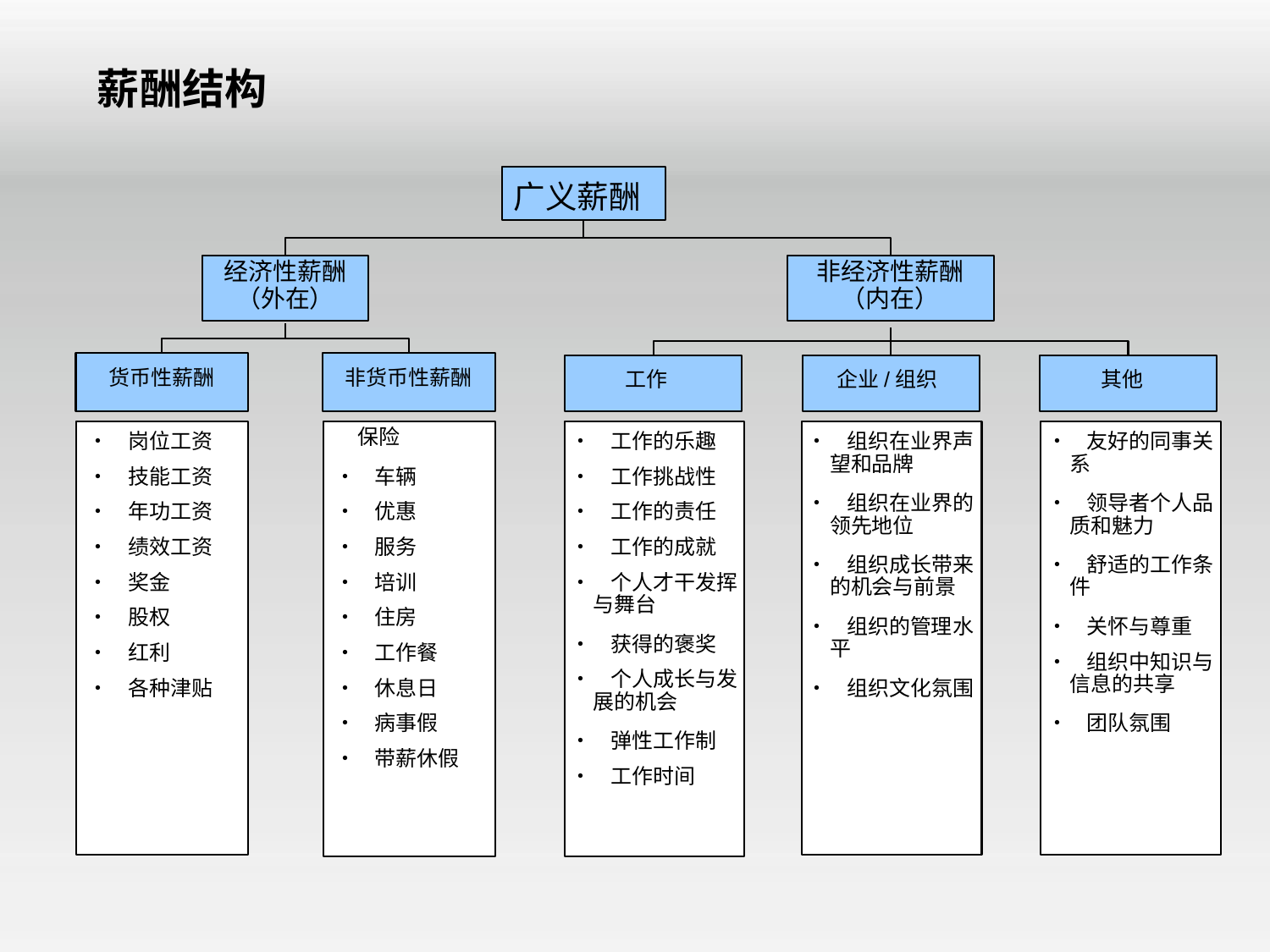

薪酬结构
广义薪酬

经济性薪酬
	（外在）
非经济性薪酬
	（内在）

	货币性薪酬

•   岗位工资
•   技能工资
•   年功工资
•   绩效工资
•   奖金
•   股权
•   红利
•   各种津贴
	非货币性薪酬

		保险
•   车辆
•   优惠
•   服务
•   培训
•   住房
•   工作餐
•   休息日
•   病事假
•   带薪休假
		工作

•   工作的乐趣
•   工作挑战性
•   工作的责任
•   工作的成就
•   个人才干发挥
	与舞台
•   获得的褒奖
•   个人成长与发
	展的机会
•   弹性工作制
•   工作时间
		企业/组织

•   组织在业界声
	望和品牌
•   组织在业界的
	领先地位
•   组织成长带来
	的机会与前景
•   组织的管理水
	平
•   组织文化氛围
		其他

•   友好的同事关
	系
•   领导者个人品
	质和魅力
•   舒适的工作条
	件
•   关怀与尊重
•   组织中知识与
	信息的共享
•   团队氛围